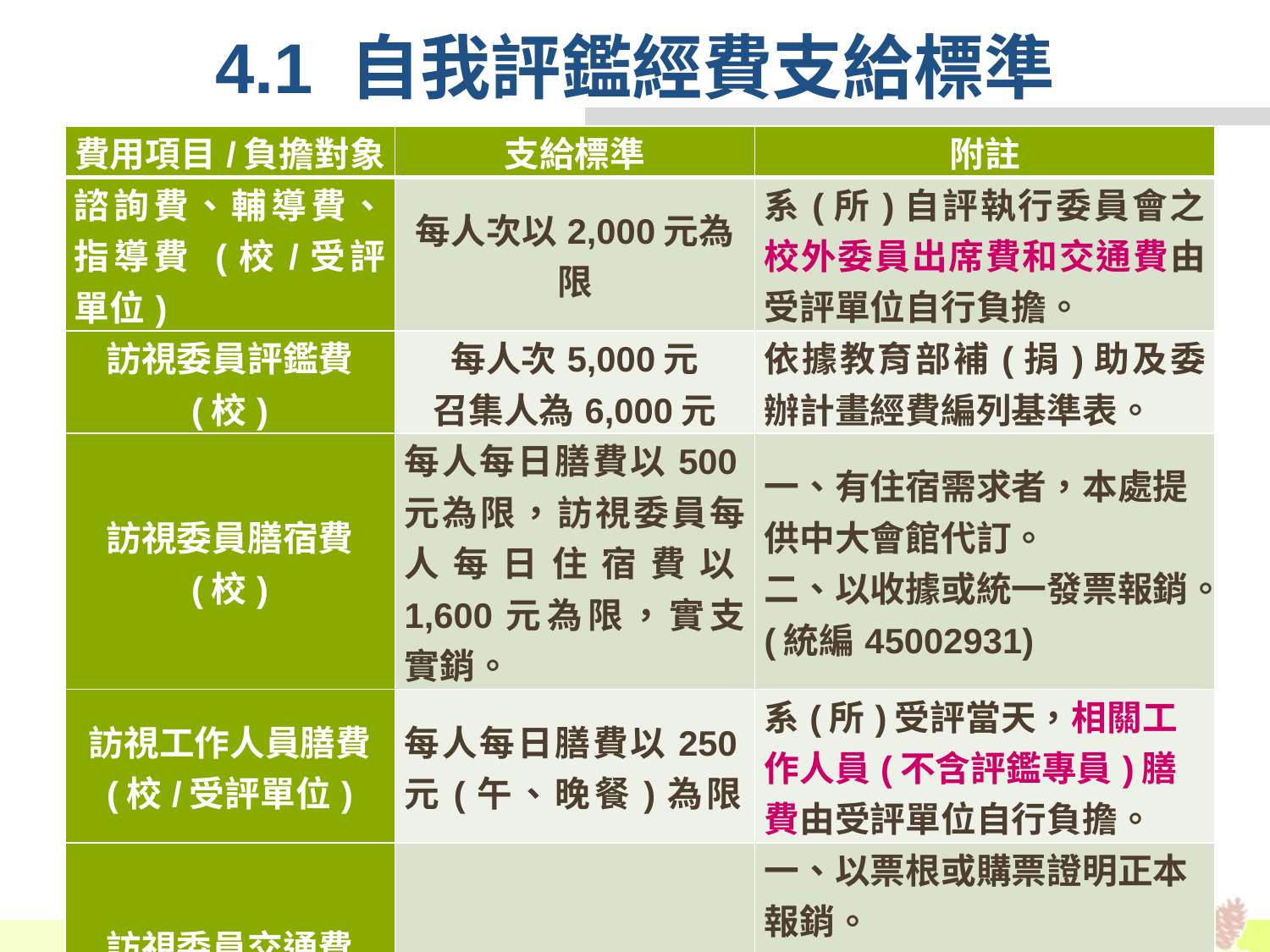

# 4.1 自我評鑑經費支給標準
| 費用項目/負擔對象 | 支給標準 | 附註 |
| --- | --- | --- |
| 諮詢費、輔導費、指導費 (校/受評單位) | 每人次以2,000元為限 | 系(所)自評執行委員會之校外委員出席費和交通費由受評單位自行負擔。 |
| 訪視委員評鑑費 (校) | 每人次5,000元 召集人為6,000元 | 依據教育部補(捐)助及委辦計畫經費編列基準表。 |
| 訪視委員膳宿費 (校) | 每人每日膳費以500元為限，訪視委員每人每日住宿費以1,600元為限，實支實銷。 | 一、有住宿需求者，本處提供中大會館代訂。 二、以收據或統一發票報銷。(統編45002931) |
| 訪視工作人員膳費 (校/受評單位) | 每人每日膳費以250元(午、晚餐)為限。 | 系(所)受評當天，相關工作人員(不含評鑑專員)膳費由受評單位自行負擔。 |
| 訪視委員交通費 (校) | 檢據實報實銷 | 一、以票根或購票證明正本報銷。 二、高鐵(台鐵)至本校之區段，本處將派專車定點定時接送，含來程、去程。 |